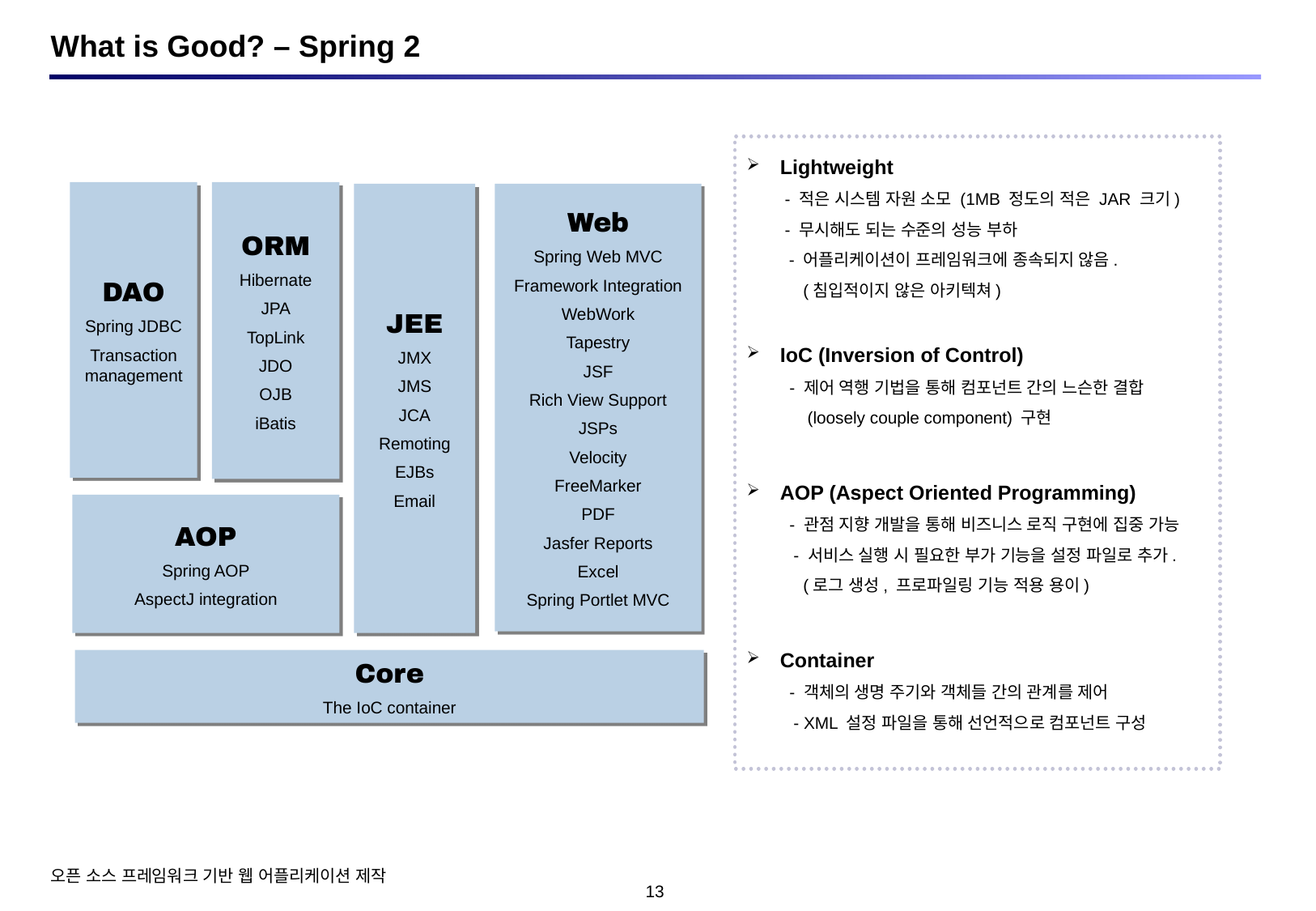

# What is Good? – Spring 2
 Lightweight
  - 적은 시스템 자원 소모 (1MB 정도의 적은 JAR 크기)
  - 무시해도 되는 수준의 성능 부하
  - 어플리케이션이 프레임워크에 종속되지 않음.
      (침입적이지 않은 아키텍쳐)
 IoC (Inversion of Control)
   - 제어 역행 기법을 통해 컴포넌트 간의 느슨한 결합
      (loosely couple component) 구현
 AOP (Aspect Oriented Programming)
   - 관점 지향 개발을 통해 비즈니스 로직 구현에 집중 가능
   - 서비스 실행 시 필요한 부가 기능을 설정 파일로 추가.
      (로그 생성, 프로파일링 기능 적용 용이)
 Container
   - 객체의 생명 주기와 객체들 간의 관계를 제어
   - XML 설정 파일을 통해 선언적으로 컴포넌트 구성
DAO
Spring JDBC
Transaction management
ORM
Hibernate
JPA
TopLink
JDO
OJB
iBatis
JEE
JMX
JMS
JCA
Remoting
EJBs
Email
Web
Spring Web MVC
Framework Integration
WebWork
Tapestry
JSF
Rich View Support
JSPs
Velocity
FreeMarker
PDF
Jasfer Reports
Excel
Spring Portlet MVC
AOP
Spring AOP
AspectJ integration
Core
The IoC container